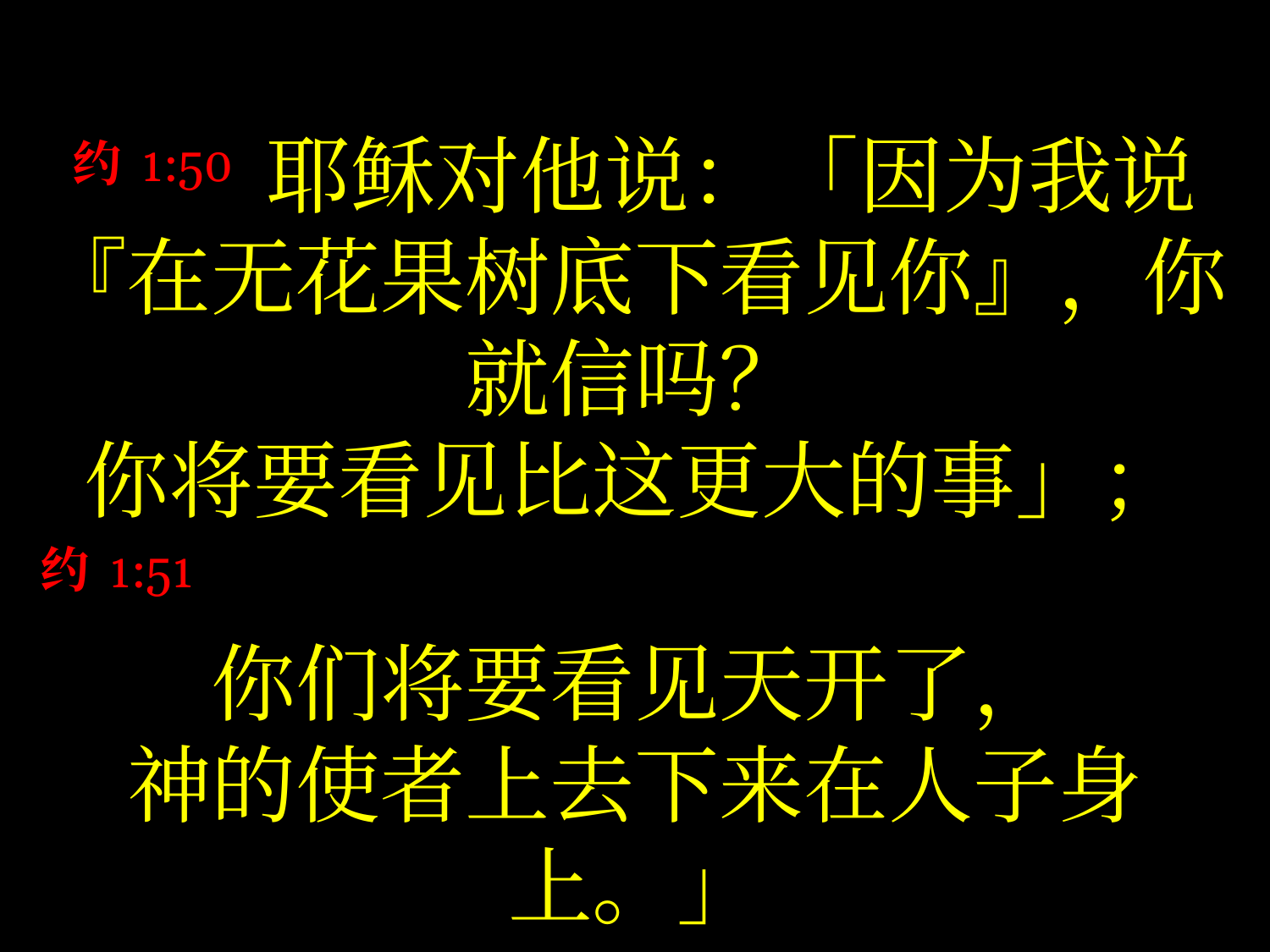

约1:50 耶稣对他说：「因为我说『在无花果树底下看见你』，你就信吗？
你将要看见比这更大的事」；
约1:51又说：「我实实在在的你们，
你们将要看见天开了，
神的使者上去下来在人子身上。」